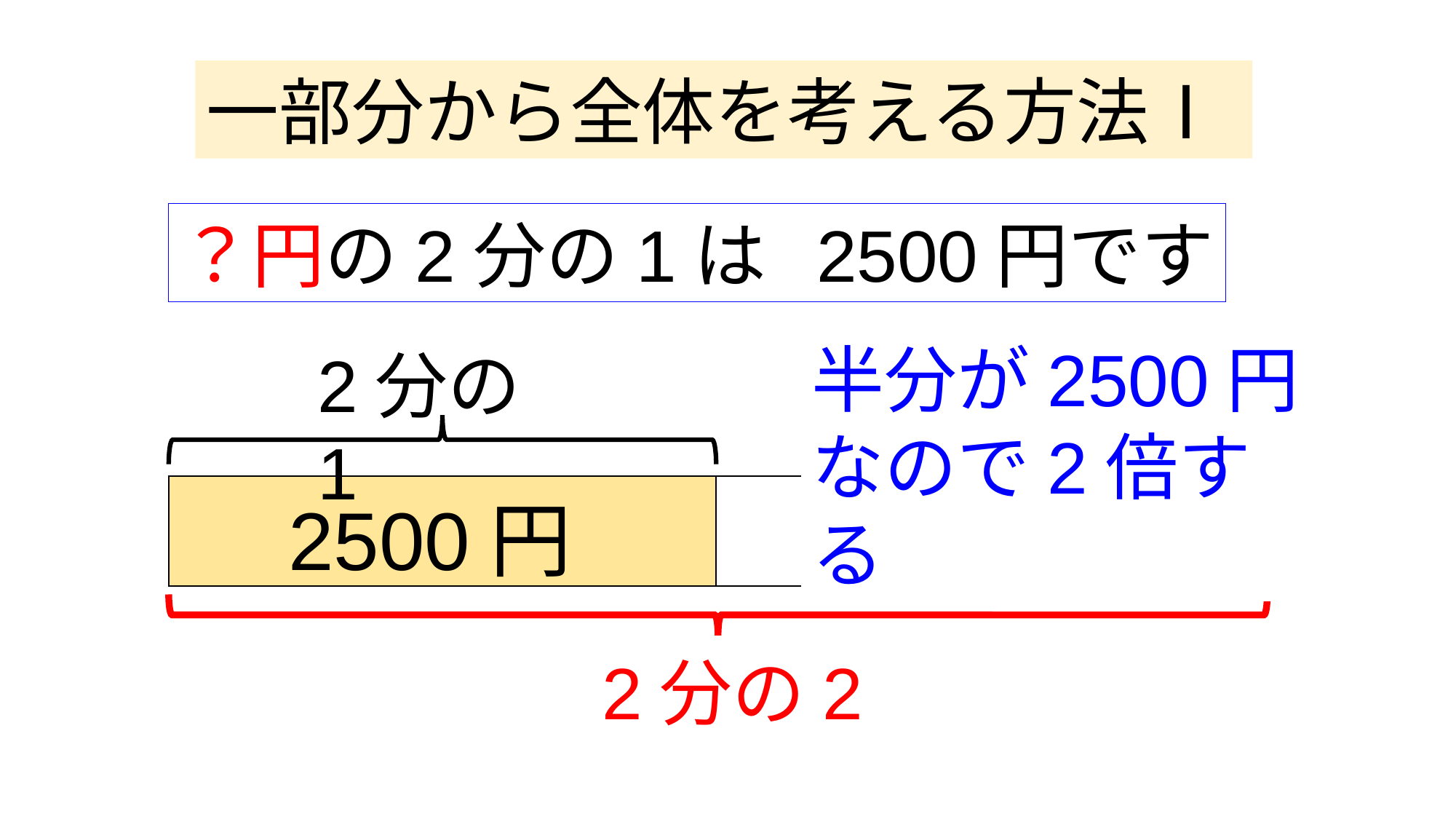

一部分から全体を考える方法Ⅰ

？円の2分の1は  2500円です
半分が2500円
なので2倍する
2分の1

2500円
2分の2